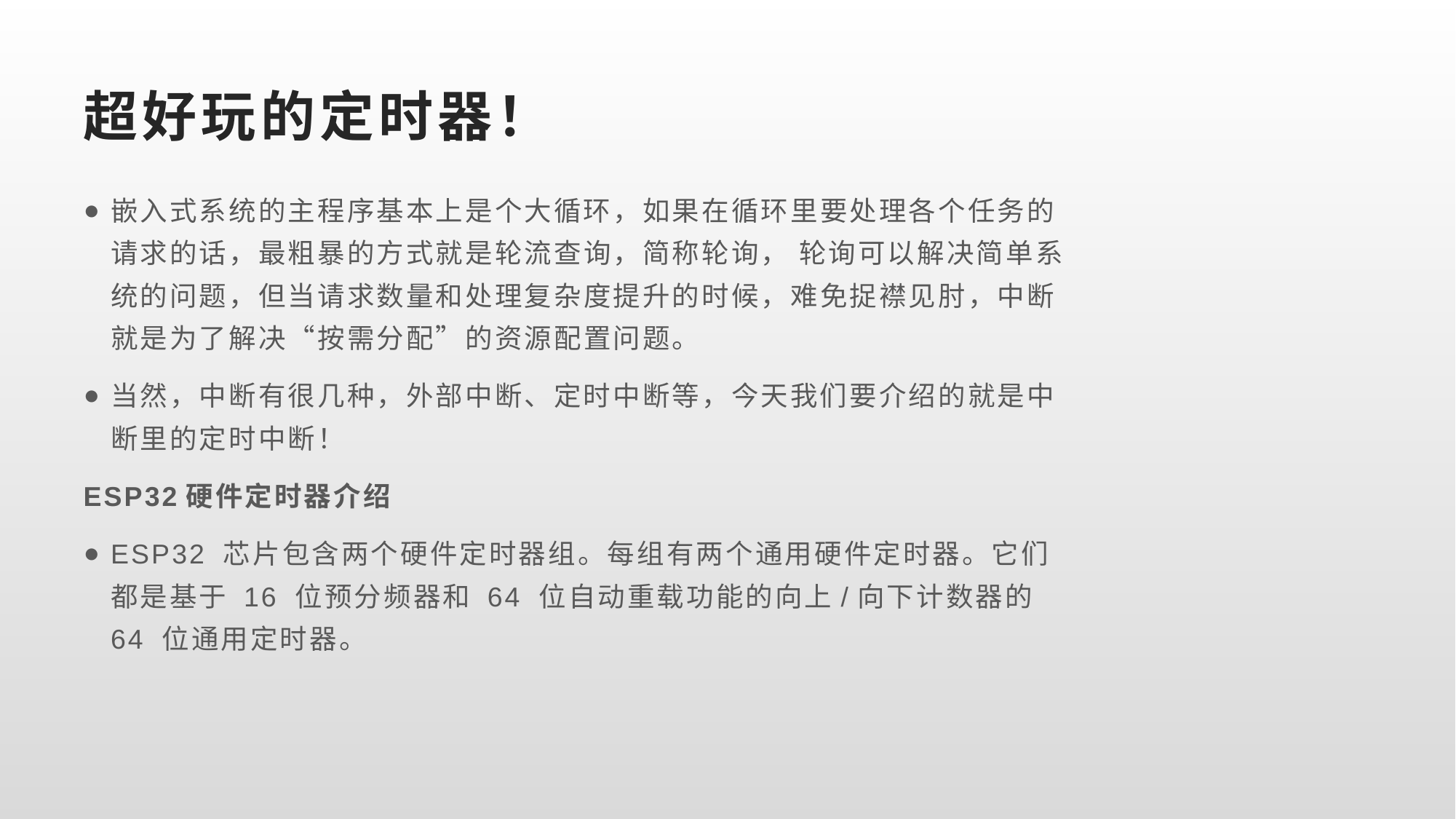

# 超好玩的定时器！
嵌入式系统的主程序基本上是个大循环，如果在循环里要处理各个任务的请求的话，最粗暴的方式就是轮流查询，简称轮询， 轮询可以解决简单系统的问题，但当请求数量和处理复杂度提升的时候，难免捉襟见肘，中断就是为了解决“按需分配”的资源配置问题。
当然，中断有很几种，外部中断、定时中断等，今天我们要介绍的就是中断里的定时中断！
ESP32硬件定时器介绍
ESP32 芯片包含两个硬件定时器组。每组有两个通用硬件定时器。它们都是基于 16 位预分频器和 64 位自动重载功能的向上/向下计数器的 64 位通用定时器。